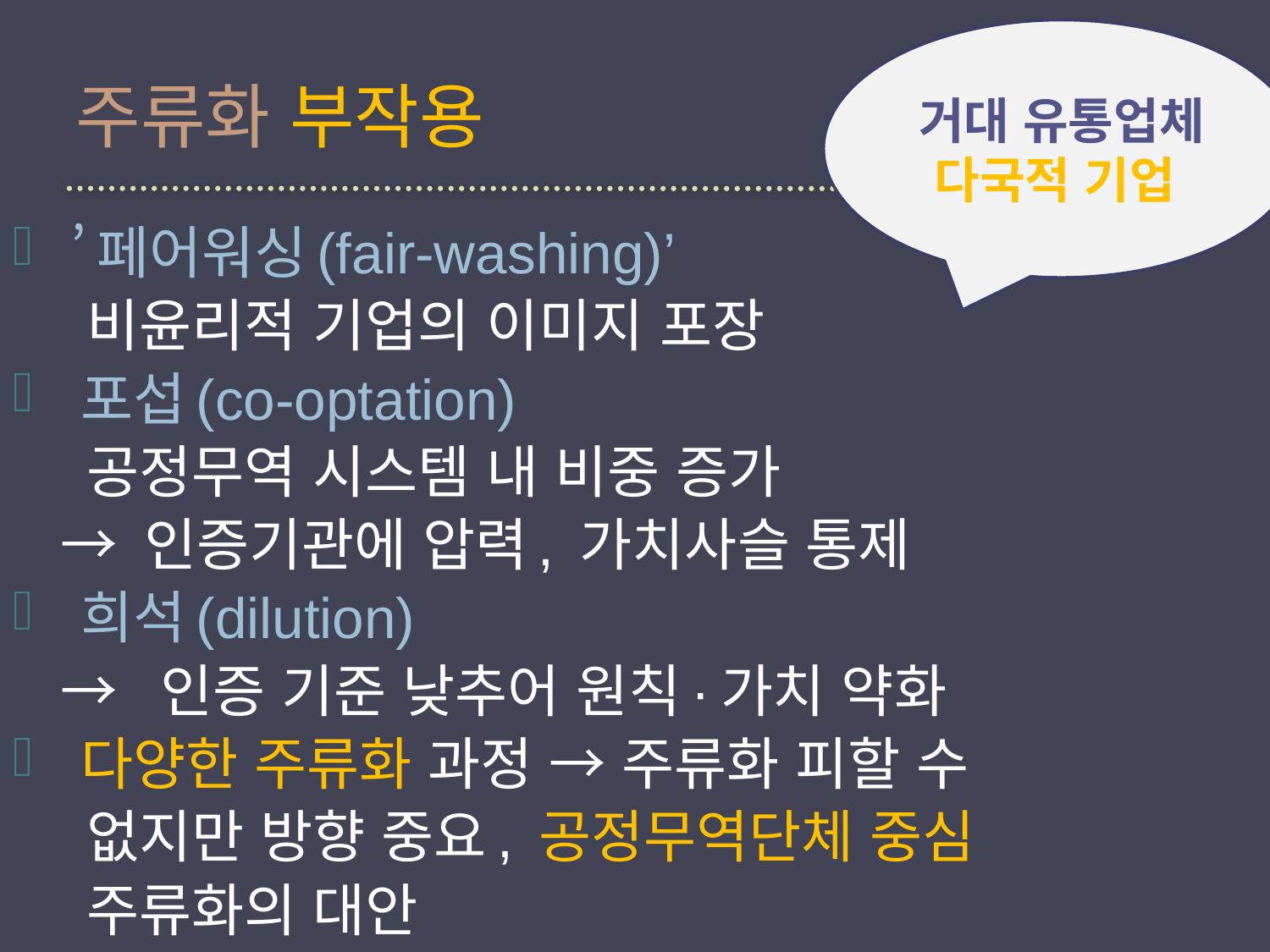

거대 유통업체 다국적 기업

# 주류화 부작용
 ’페어워싱(fair-washing)’
    비윤리적 기업의 이미지 포장
 포섭(co-optation)
    공정무역 시스템 내 비중 증가
   → 인증기관에 압력, 가치사슬 통제
 희석(dilution)
   →  인증 기준 낮추어 원칙·가치 약화
 다양한 주류화 과정 → 주류화 피할 수
    없지만 방향 중요, 공정무역단체 중심
    주류화의 대안